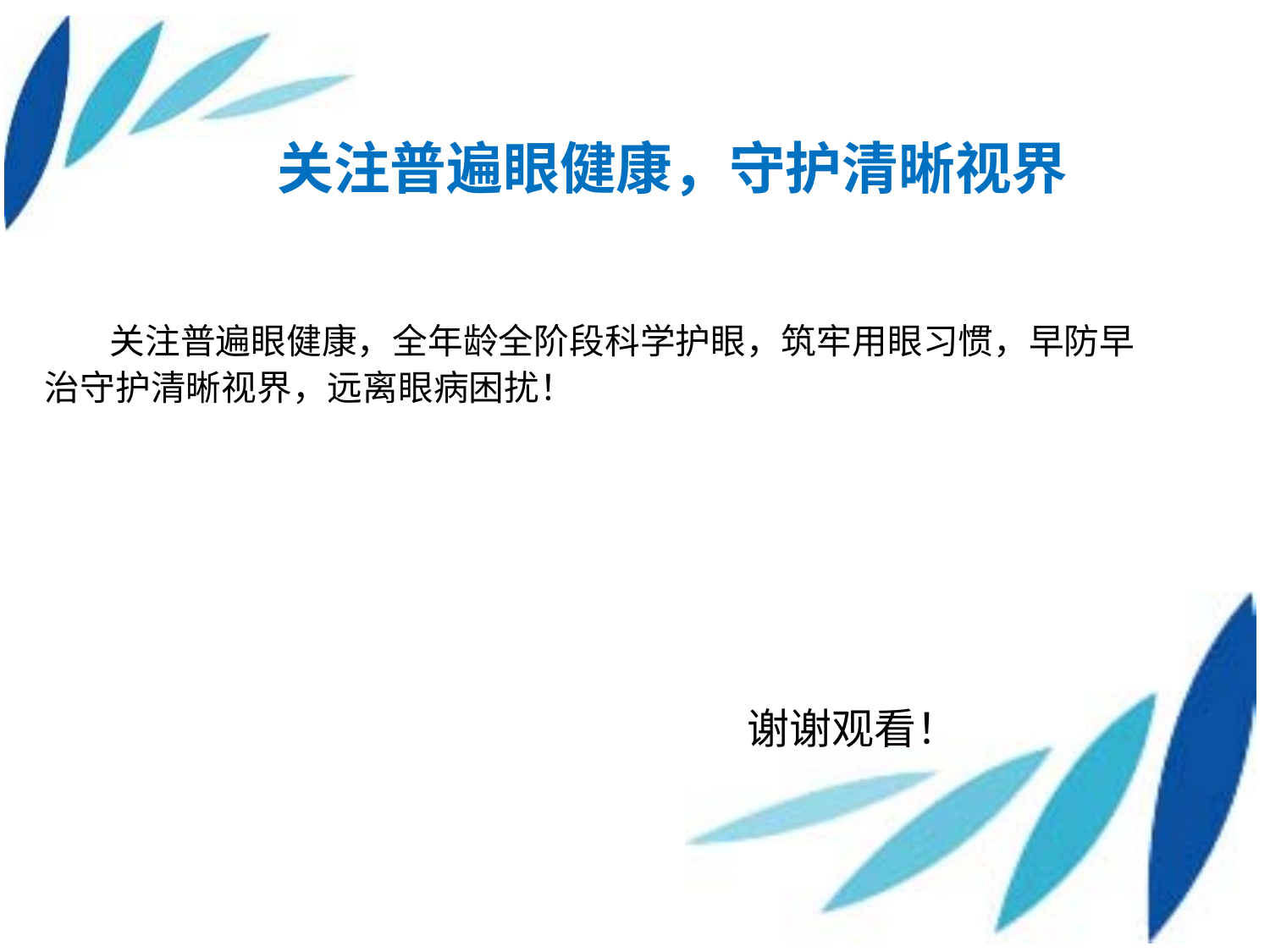

关注普遍眼健康，守护清晰视界
# 关注普遍眼健康，全年龄全阶段科学护眼，筑牢用眼习惯，早防早治守护清晰视界，远离眼病困扰！
谢谢观看！